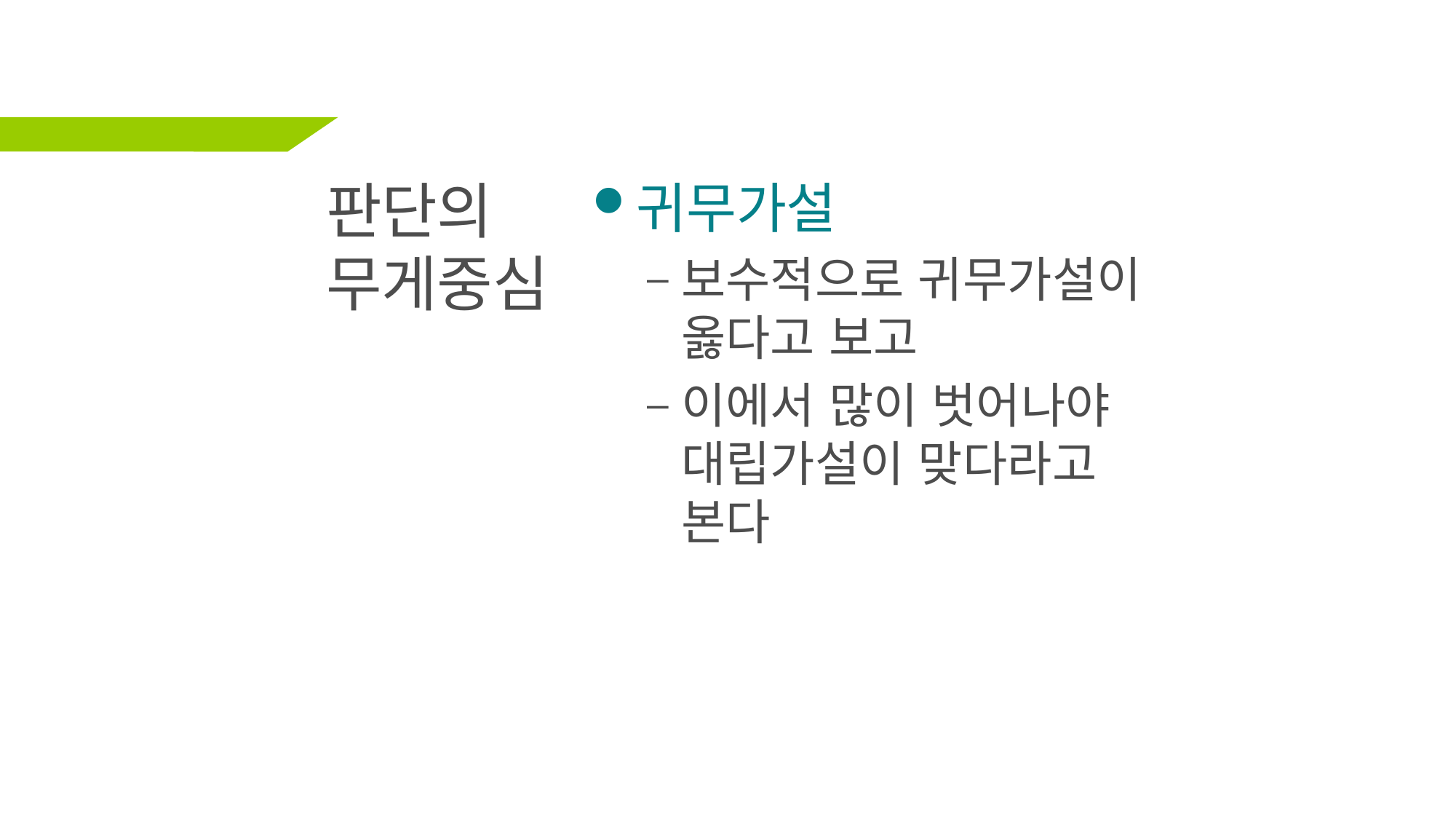

# 판단의 무게중심
귀무가설
보수적으로 귀무가설이 옳다고 보고
이에서 많이 벗어나야 대립가설이 맞다라고 본다